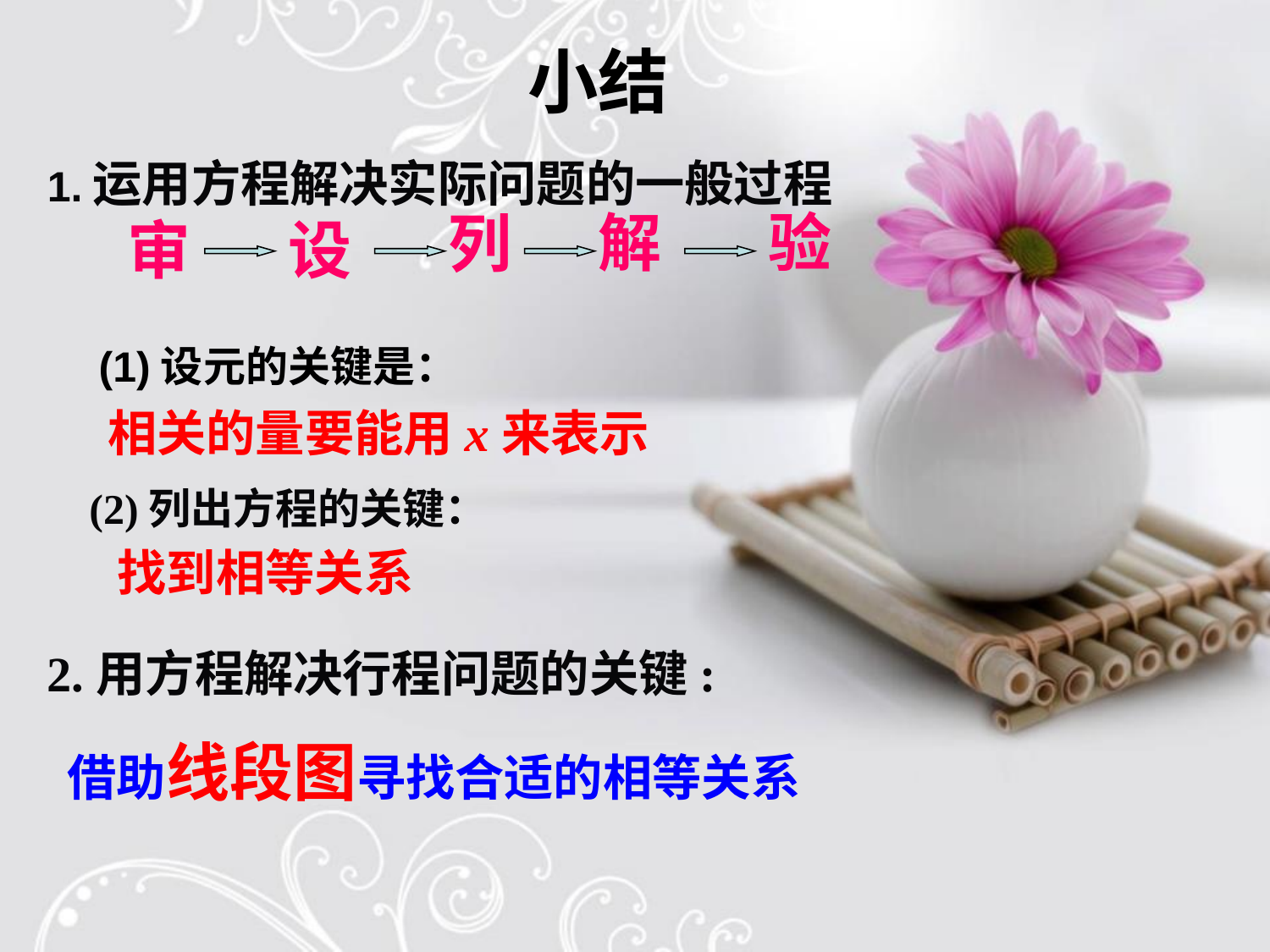

# 小结
1.运用方程解决实际问题的一般过程
解
验
列
审
设

   (1)设元的关键是：
相关的量要能用x来表示
   (2)列出方程的关键：
找到相等关系
2.用方程解决行程问题的关键:
借助线段图寻找合适的相等关系